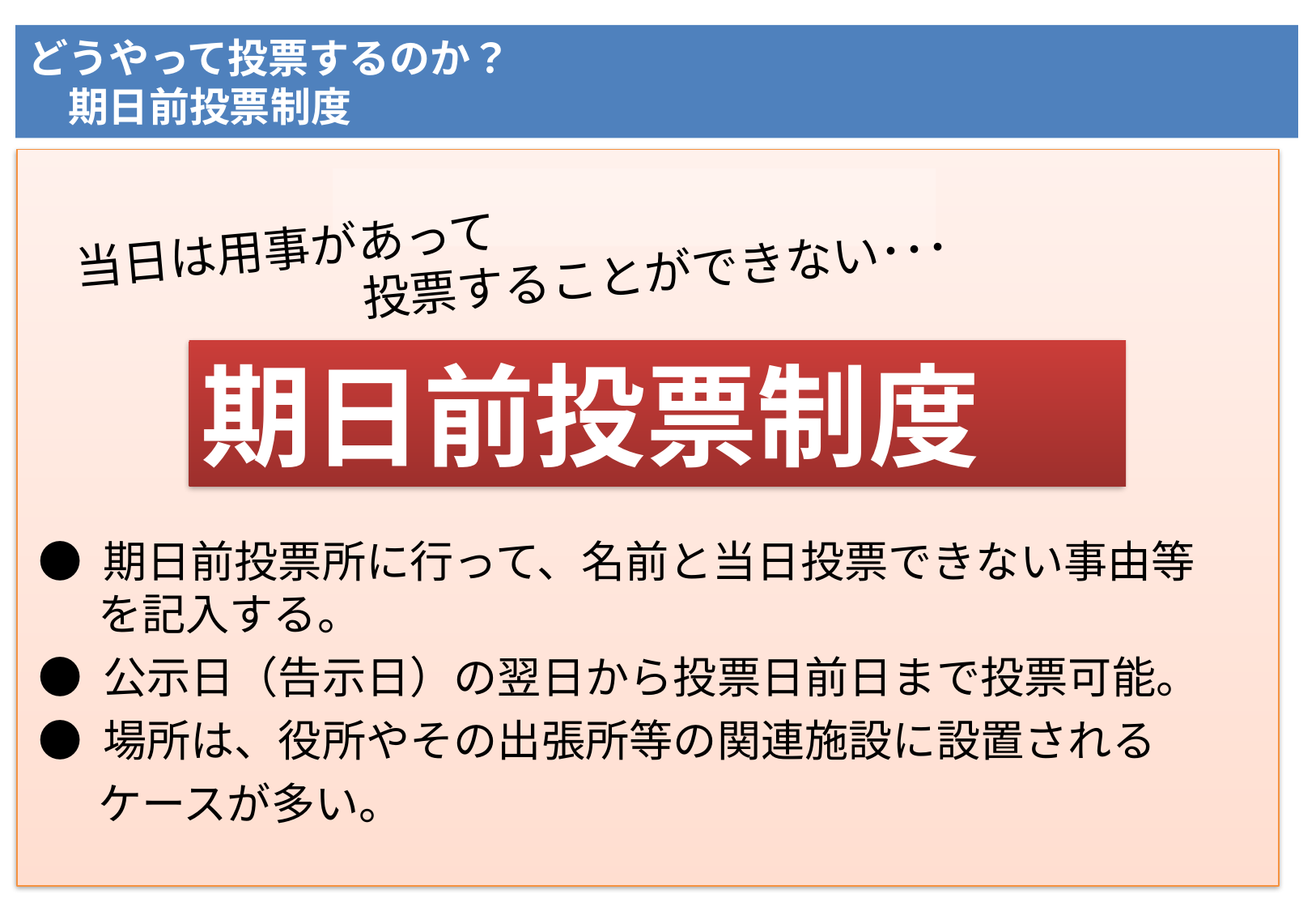

# どうやって投票するのか？ 　期日前投票制度

当日は用事があって
　　　　　　投票することができない･･･
期日前投票制度
● 期日前投票所に行って、名前と当日投票できない事由等を記入する。
● 公示日（告示日）の翌日から投票日前日まで投票可能。
● 場所は、役所やその出張所等の関連施設に設置されるケースが多い。